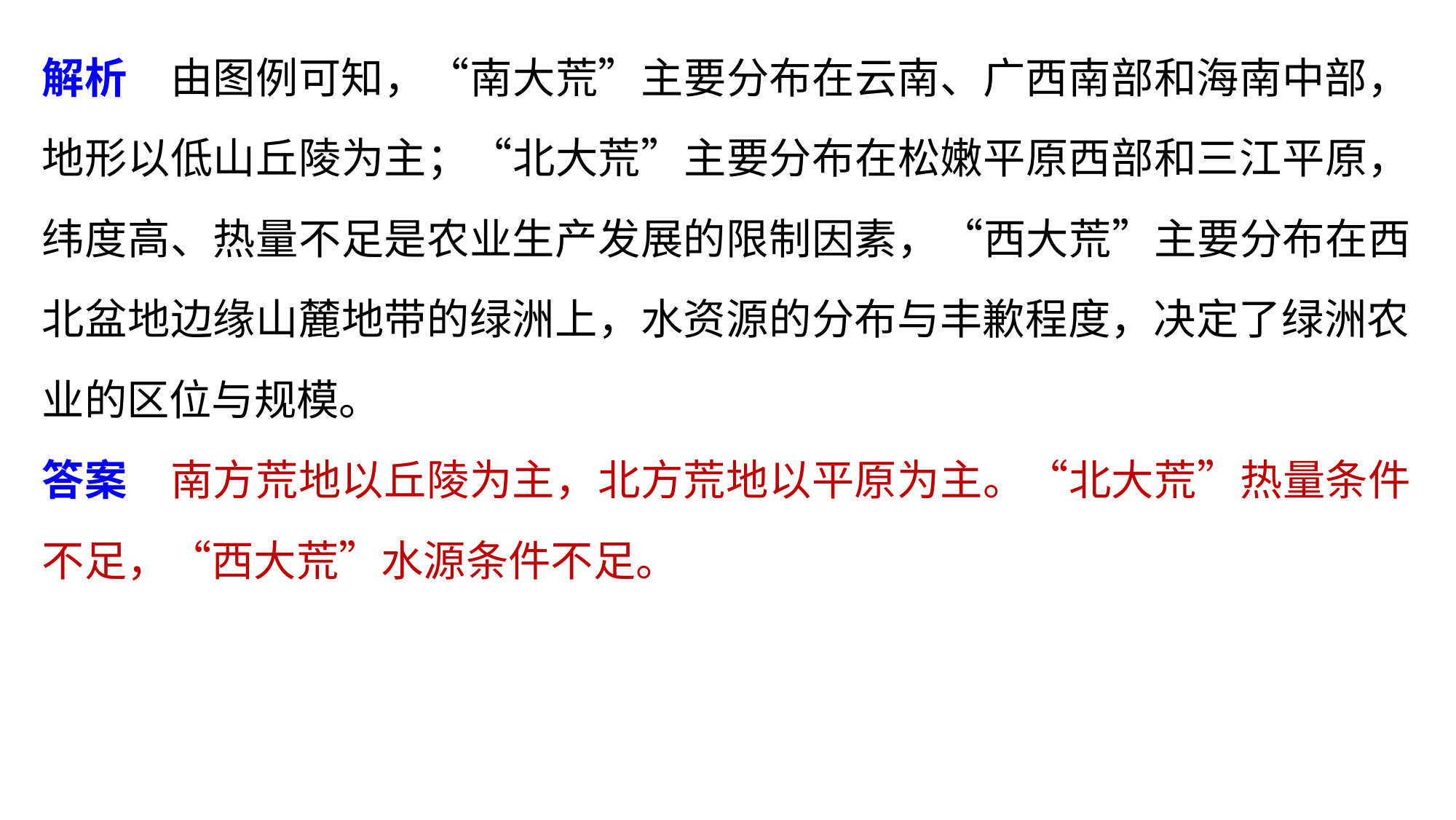

解析　由图例可知，“南大荒”主要分布在云南、广西南部和海南中部，地形以低山丘陵为主；“北大荒”主要分布在松嫩平原西部和三江平原，纬度高、热量不足是农业生产发展的限制因素，“西大荒”主要分布在西北盆地边缘山麓地带的绿洲上，水资源的分布与丰歉程度，决定了绿洲农业的区位与规模。
答案　南方荒地以丘陵为主，北方荒地以平原为主。“北大荒”热量条件不足，“西大荒”水源条件不足。